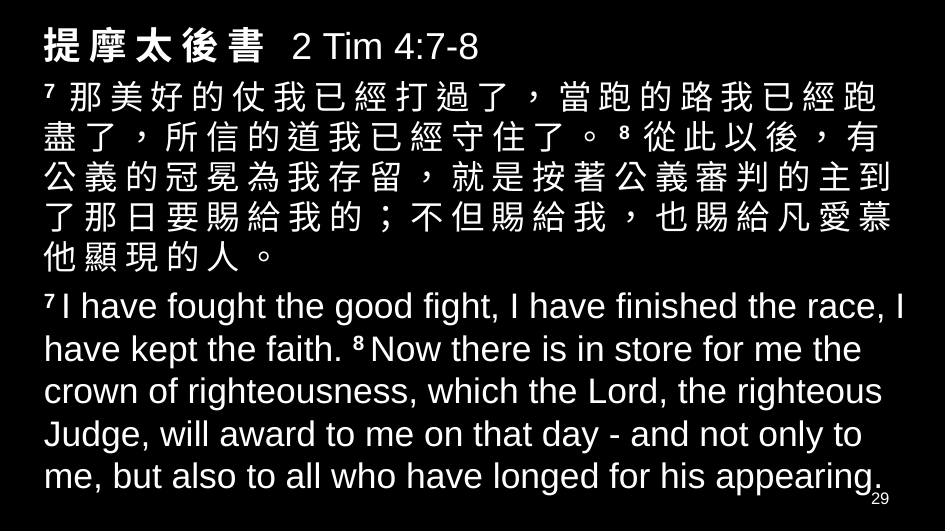

提 摩 太 後 書  2 Tim 4:7-8
7 那 美 好 的 仗 我 已 經 打 過 了 ， 當 跑 的 路 我 已 經 跑 盡 了 ， 所 信 的 道 我 已 經 守 住 了 。 8 從 此 以 後 ， 有 公 義 的 冠 冕 為 我 存 留 ， 就 是 按 著 公 義 審 判 的 主 到 了 那 日 要 賜 給 我 的 ； 不 但 賜 給 我 ， 也 賜 給 凡 愛 慕 他 顯 現 的 人 。
7 I have fought the good fight, I have finished the race, I have kept the faith. 8 Now there is in store for me the crown of righteousness, which the Lord, the righteous Judge, will award to me on that day - and not only to me, but also to all who have longed for his appearing.
29